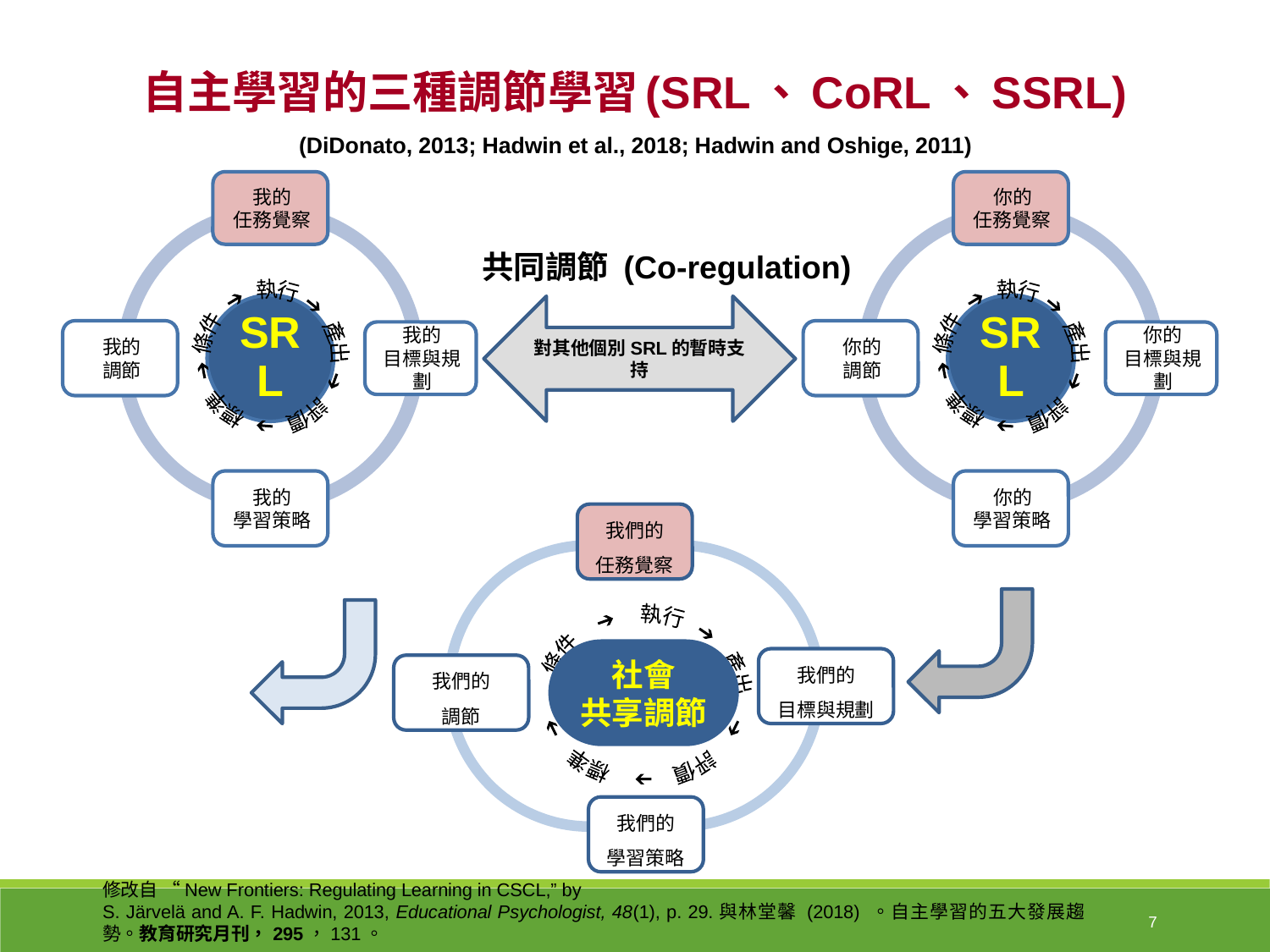

自主學習的三種調節學習(SRL、CoRL、SSRL)
(DiDonato, 2013; Hadwin et al., 2018; Hadwin and Oshige, 2011)
SRL
我的
任務覺察
我的
目標與規劃
我的
學習策略
我的
調節
SRL
你的
任務覺察
你的
目標與規劃
你的
學習策略
你的
調節
條件   ➔   執行  ➔   產出  ➔   評價   ➔   標準   ➔
條件   ➔   執行  ➔   產出  ➔   評價   ➔   標準   ➔
對其他個別SRL的暫時支持
我們的
任務覺察

條件     ➔     執行   ➔    產出     ➔     評價    ➔     標準    ➔
社會
共享調節
我們的
目標與規劃
我們的
調節

我們的
學習策略
 共同調節 (Co-regulation)

修改自 “New Frontiers: Regulating Learning in CSCL,” by
S. Järvelä and A. F. Hadwin, 2013, Educational Psychologist, 48(1), p. 29.與林堂馨 (2018) 。自主學習的五大發展趨勢。教育研究月刊，295，131。
7